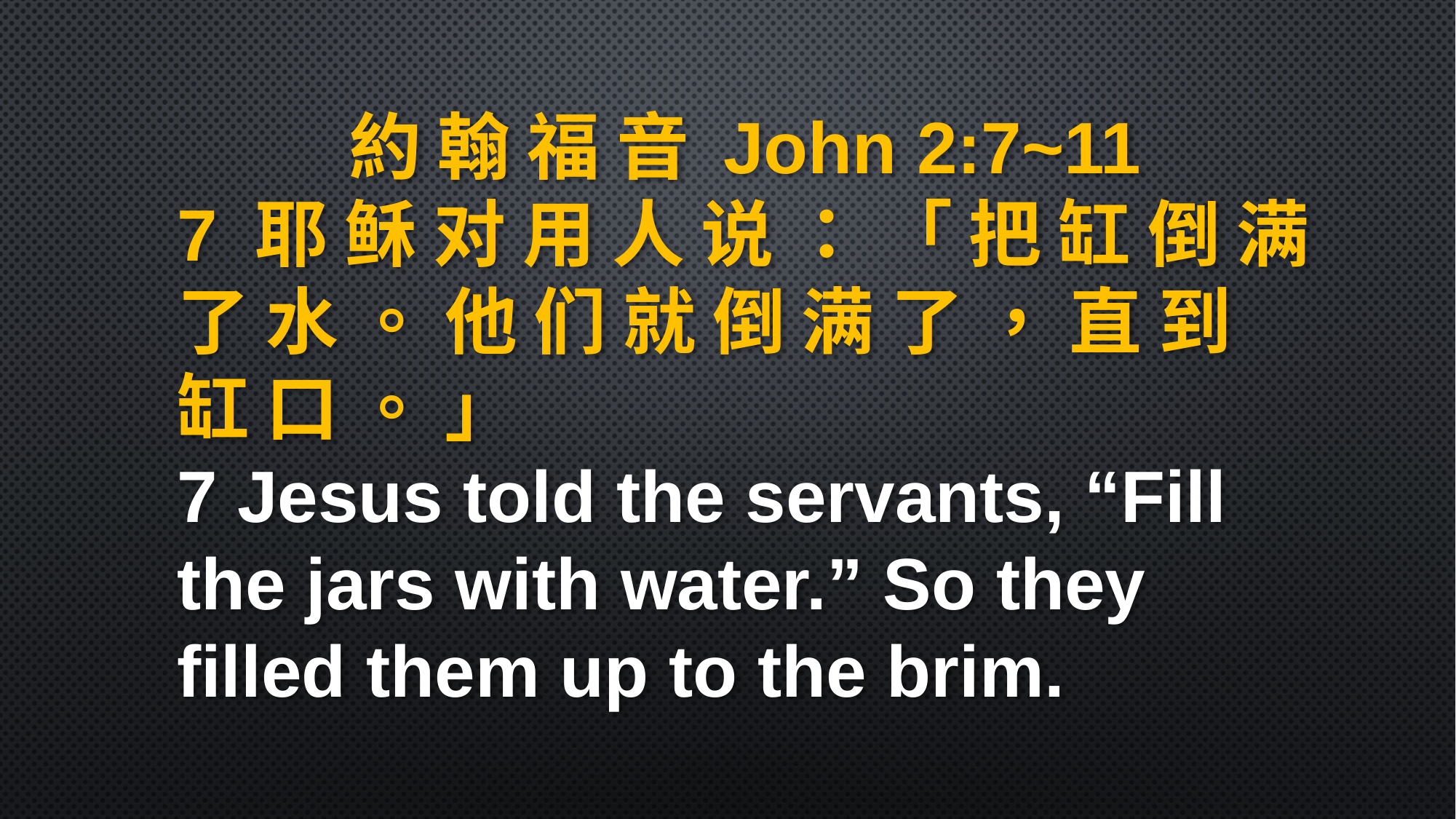

約 翰 福 音 John 2:7~11
7 耶 稣 对 用 人 说 ： 「 把 缸 倒 满 了 水 。 他 们 就 倒 满 了 ， 直 到 缸 口 。 」
7 Jesus told the servants, “Fill the jars with water.” So they filled them up to the brim.